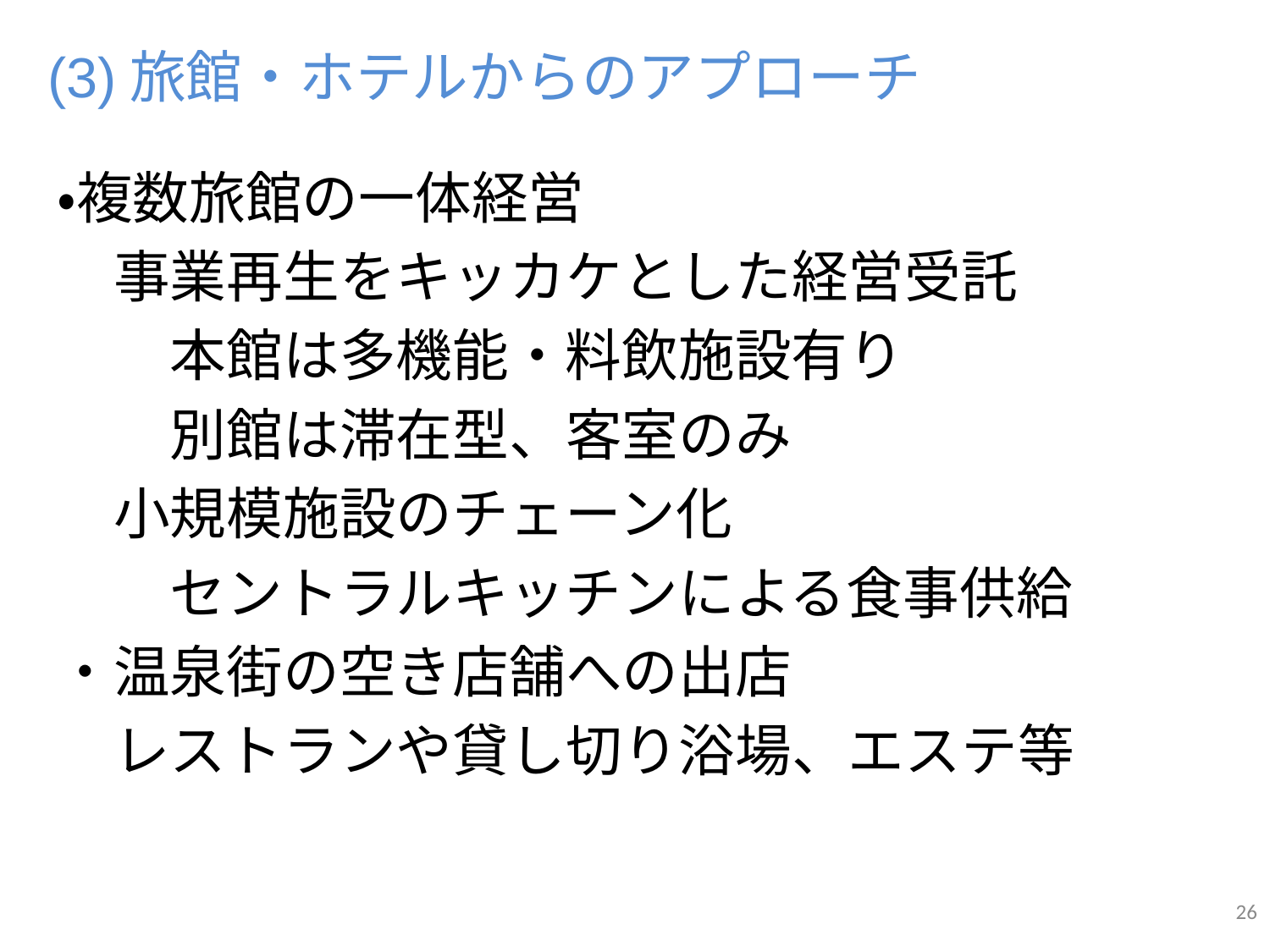

(3)旅館・ホテルからのアプローチ
・複数旅館の一体経営
　事業再生をキッカケとした経営受託
　　本館は多機能・料飲施設有り
　　別館は滞在型、客室のみ
　小規模施設のチェーン化
　　セントラルキッチンによる食事供給
・温泉街の空き店舗への出店
　レストランや貸し切り浴場、エステ等
26